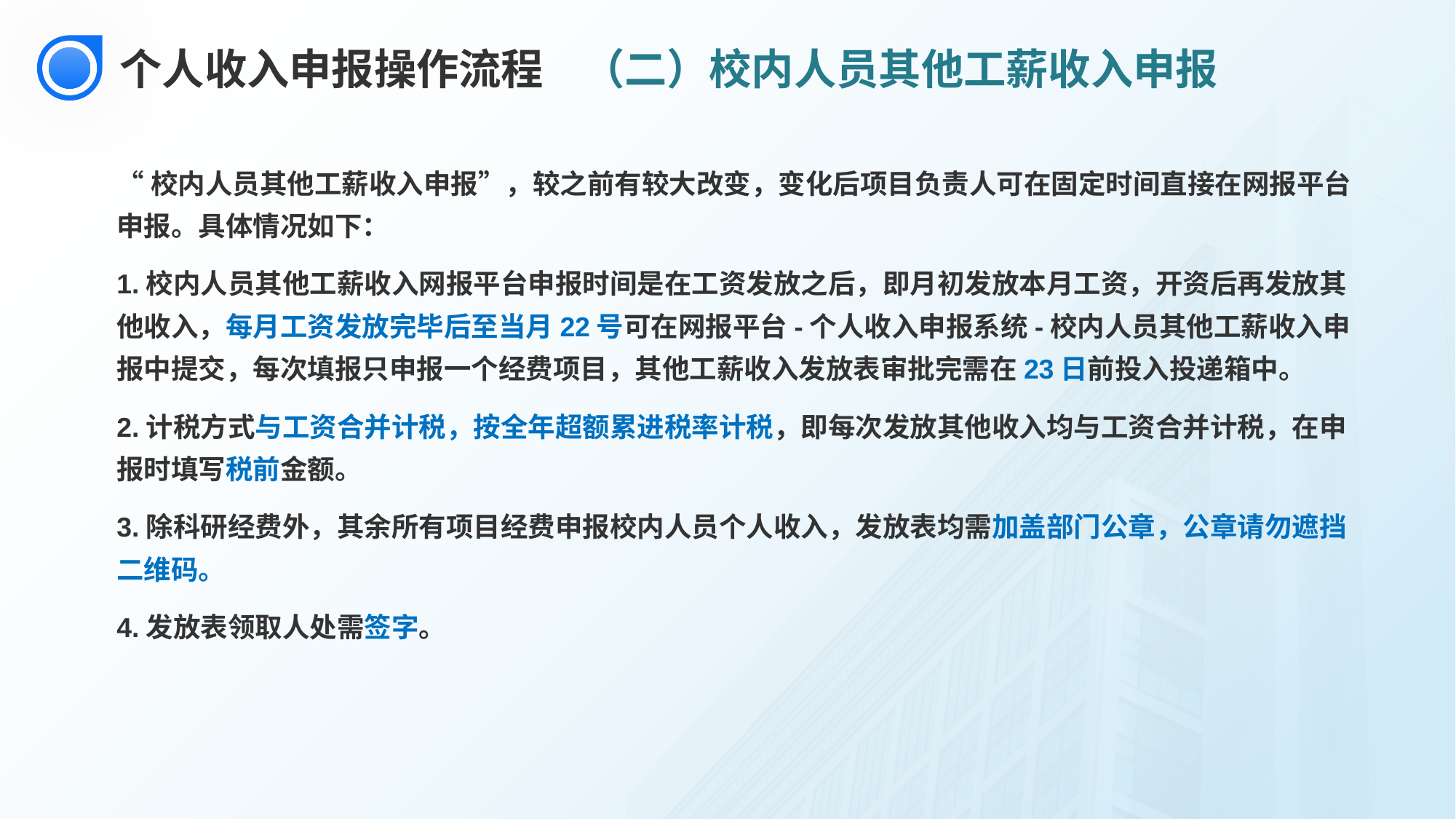

个人收入申报操作流程    （二）校内人员其他工薪收入申报
“校内人员其他工薪收入申报”，较之前有较大改变，变化后项目负责人可在固定时间直接在网报平台申报。具体情况如下：
1.校内人员其他工薪收入网报平台申报时间是在工资发放之后，即月初发放本月工资，开资后再发放其他收入，每月工资发放完毕后至当月22号可在网报平台-个人收入申报系统-校内人员其他工薪收入申报中提交，每次填报只申报一个经费项目，其他工薪收入发放表审批完需在23日前投入投递箱中。
2.计税方式与工资合并计税，按全年超额累进税率计税，即每次发放其他收入均与工资合并计税，在申报时填写税前金额。
3.除科研经费外，其余所有项目经费申报校内人员个人收入，发放表均需加盖部门公章，公章请勿遮挡二维码。
4.发放表领取人处需签字。